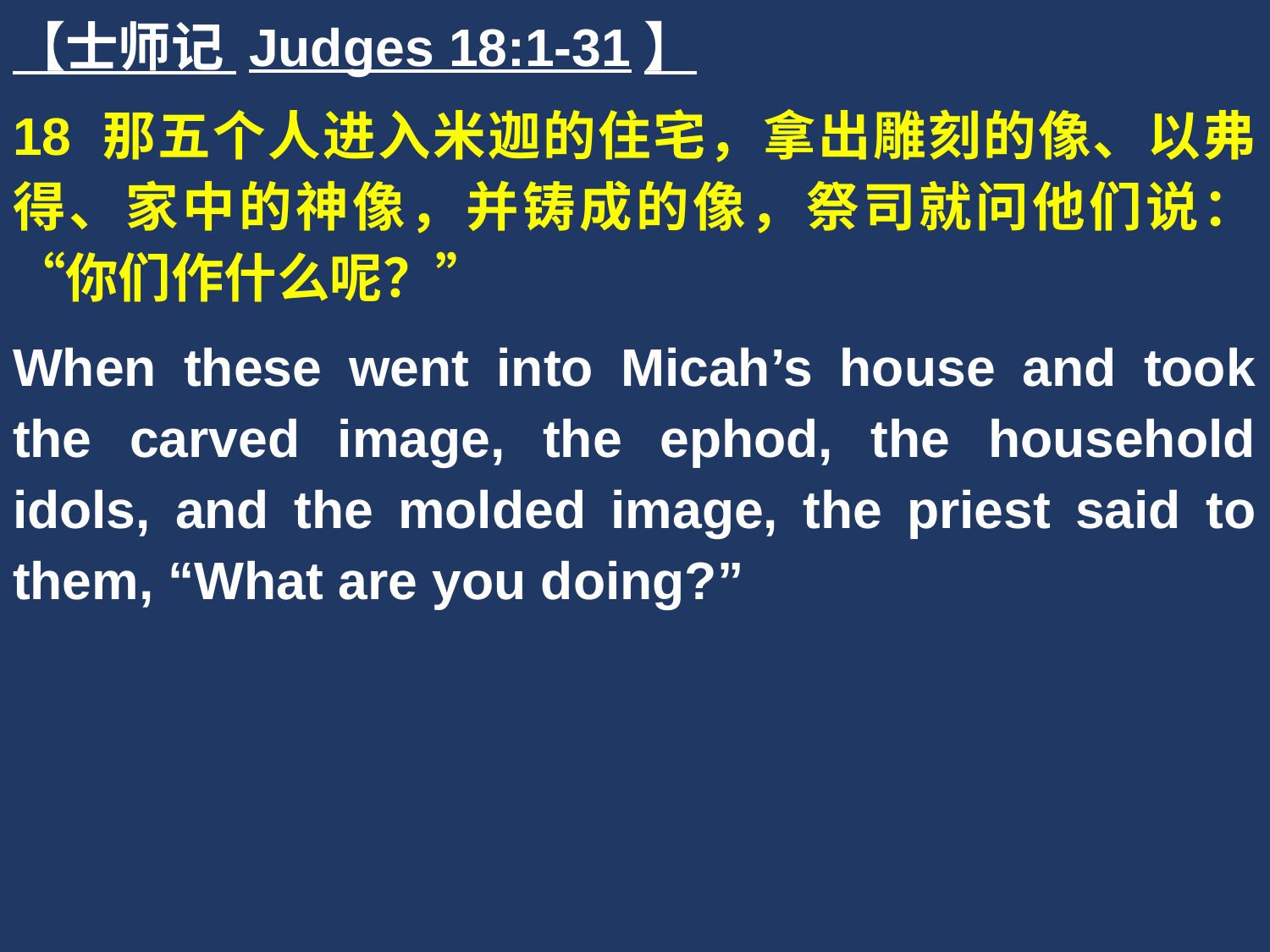

【士师记 Judges 18:1-31】
18 那五个人进入米迦的住宅，拿出雕刻的像、以弗得、家中的神像，并铸成的像，祭司就问他们说：“你们作什么呢？”
When these went into Micah’s house and took the carved image, the ephod, the household idols, and the molded image, the priest said to them, “What are you doing?”